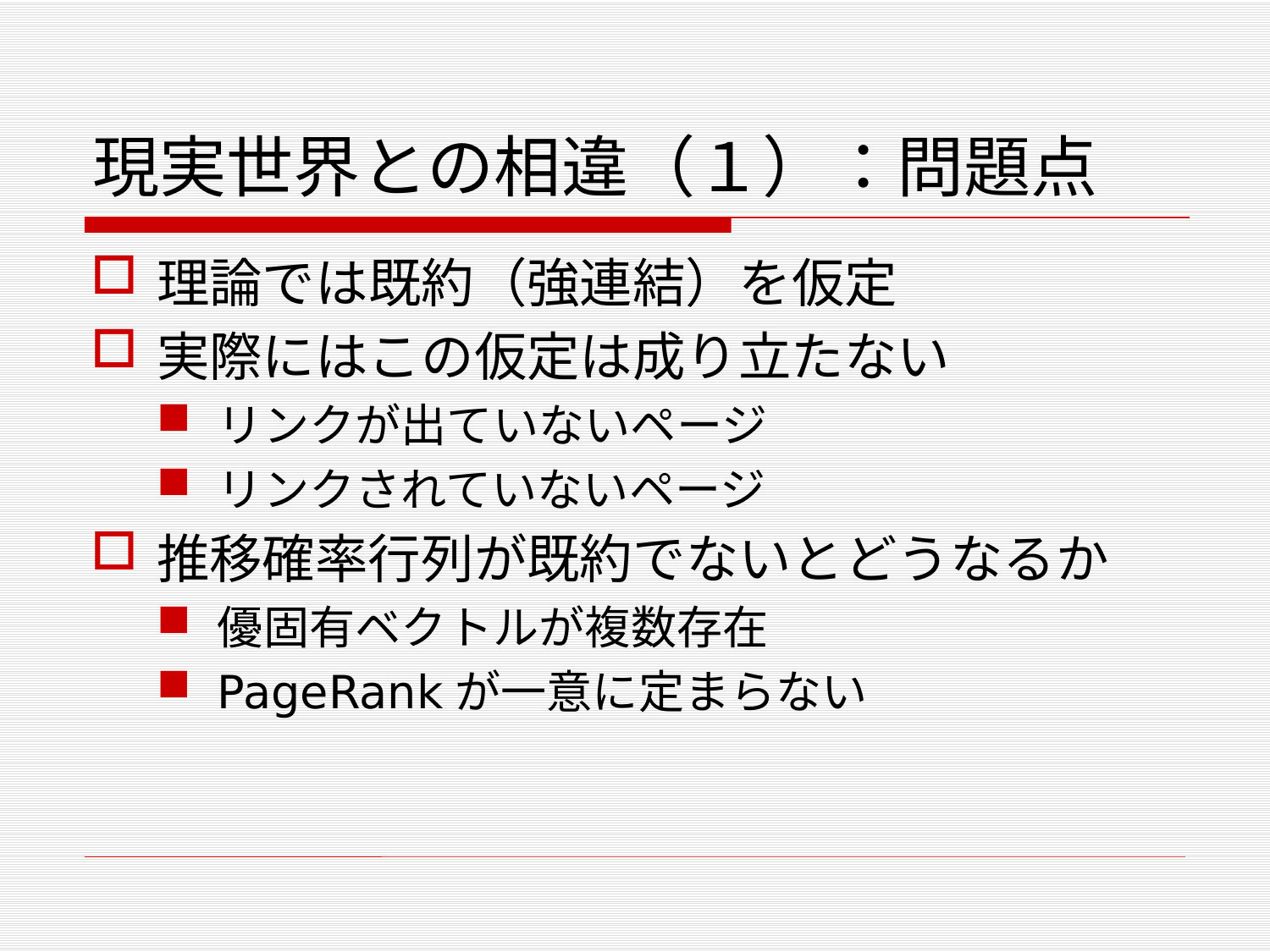

# 現実世界との相違（１）：問題点
理論では既約（強連結）を仮定
実際にはこの仮定は成り立たない
リンクが出ていないページ
リンクされていないページ
推移確率行列が既約でないとどうなるか
優固有ベクトルが複数存在
PageRankが一意に定まらない